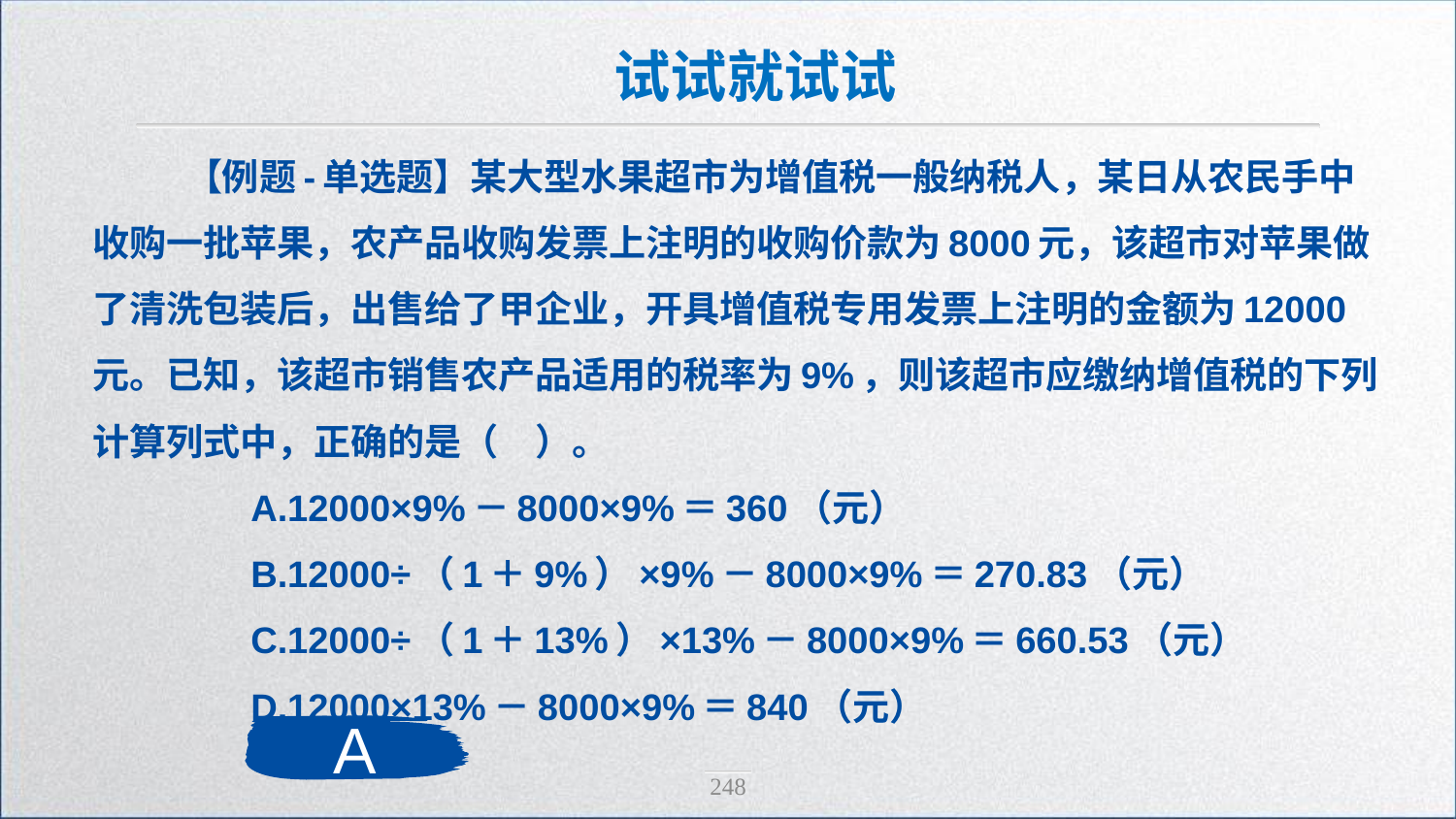

试试就试试
 【例题-单选题】某大型水果超市为增值税一般纳税人，某日从农民手中收购一批苹果，农产品收购发票上注明的收购价款为8000元，该超市对苹果做了清洗包装后，出售给了甲企业，开具增值税专用发票上注明的金额为12000元。已知，该超市销售农产品适用的税率为9%，则该超市应缴纳增值税的下列计算列式中，正确的是（　）。
　　A.12000×9%－8000×9%＝360（元）
　　B.12000÷（1＋9%）×9%－8000×9%＝270.83（元）
　　C.12000÷（1＋13%）×13%－8000×9%＝660.53（元）
　　D.12000×13%－8000×9%＝840（元）

A
248